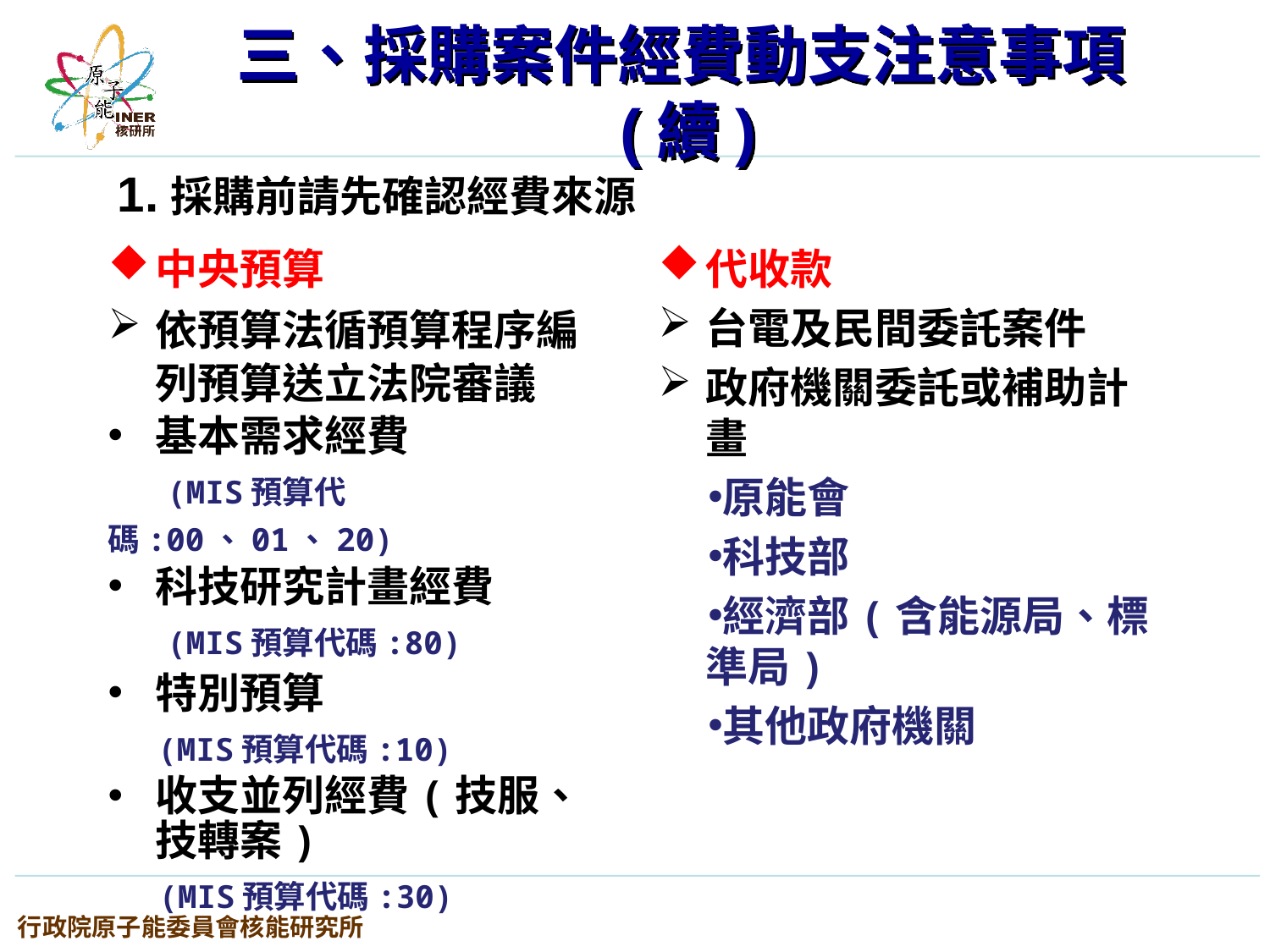

三、採購案件經費動支注意事項(續)
1.採購前請先確認經費來源

中央預算
依預算法循預算程序編列預算送立法院審議
基本需求經費
  (MIS預算代碼:00、01、20)
科技研究計畫經費
  (MIS預算代碼:80)
特別預算
(MIS預算代碼:10)
收支並列經費(技服、技轉案)
  (MIS預算代碼:30)

代收款
台電及民間委託案件
政府機關委託或補助計畫
原能會
科技部
經濟部(含能源局、標準局)
其他政府機關